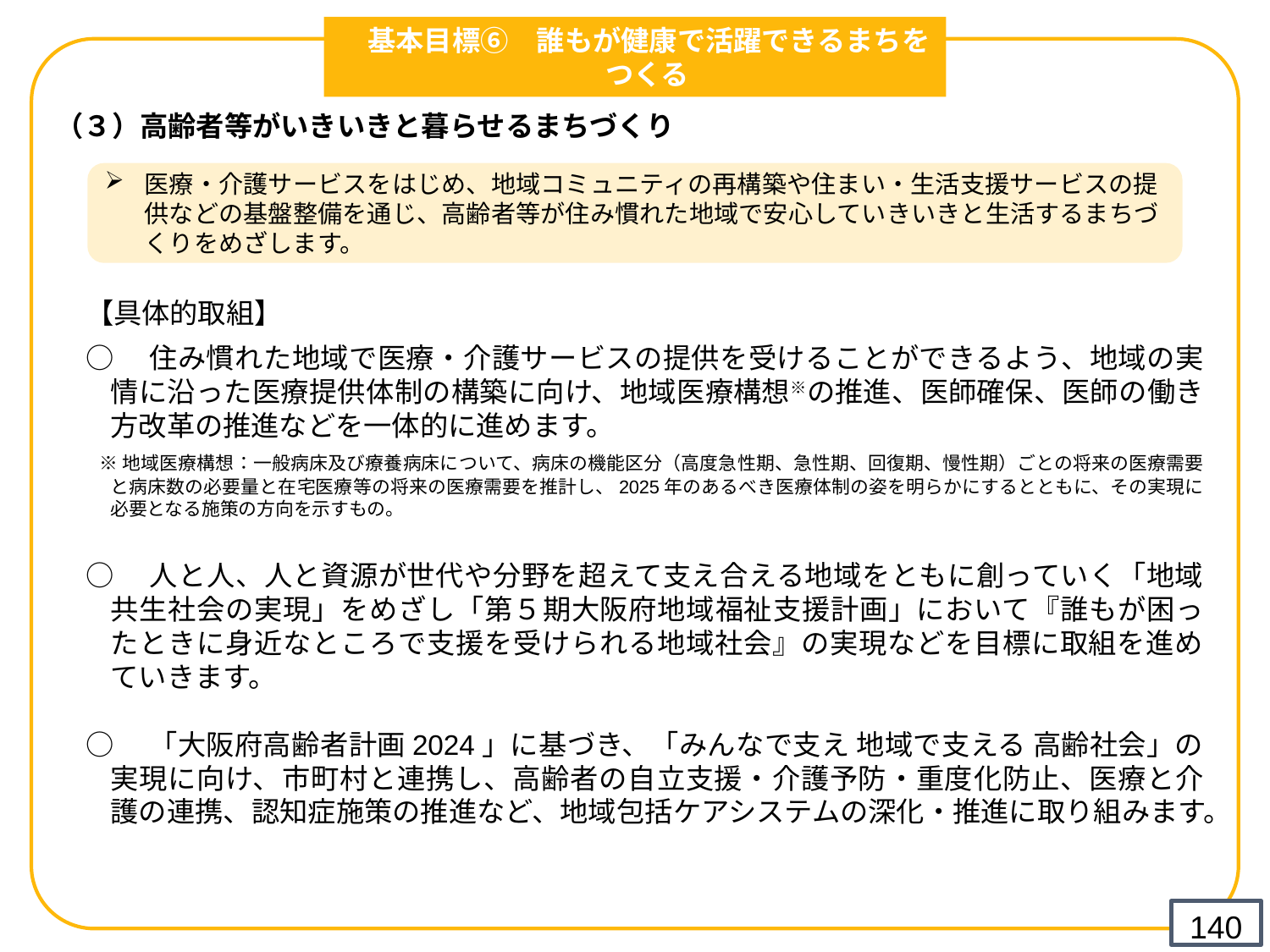

基本目標⑥　誰もが健康で活躍できるまちをつくる

（３）高齢者等がいきいきと暮らせるまちづくり
医療・介護サービスをはじめ、地域コミュニティの再構築や住まい・生活支援サービスの提供などの基盤整備を通じ、高齢者等が住み慣れた地域で安心していきいきと生活するまちづくりをめざします。
【具体的取組】
○　住み慣れた地域で医療・介護サービスの提供を受けることができるよう、地域の実情に沿った医療提供体制の構築に向け、地域医療構想※の推進、医師確保、医師の働き方改革の推進などを一体的に進めます。
  ※地域医療構想：一般病床及び療養病床について、病床の機能区分（高度急性期、急性期、回復期、慢性期）ごとの将来の医療需要と病床数の必要量と在宅医療等の将来の医療需要を推計し、2025年のあるべき医療体制の姿を明らかにするとともに、その実現に必要となる施策の方向を示すもの。

○　⼈と⼈、⼈と資源が世代や分野を超えて⽀え合える地域をともに創っていく「地域共⽣社会の実現」をめざし「第５期⼤阪府地域福祉⽀援計画」において『誰もが困ったときに⾝近なところで⽀援を受けられる地域社会』の実現などを目標に取組を進めていきます。

○　「大阪府高齢者計画2024」に基づき、「みんなで支え 地域で支える 高齢社会」の実現に向け、市町村と連携し、高齢者の自立支援・介護予防・重度化防止、医療と介護の連携、認知症施策の推進など、地域包括ケアシステムの深化・推進に取り組みます。

140